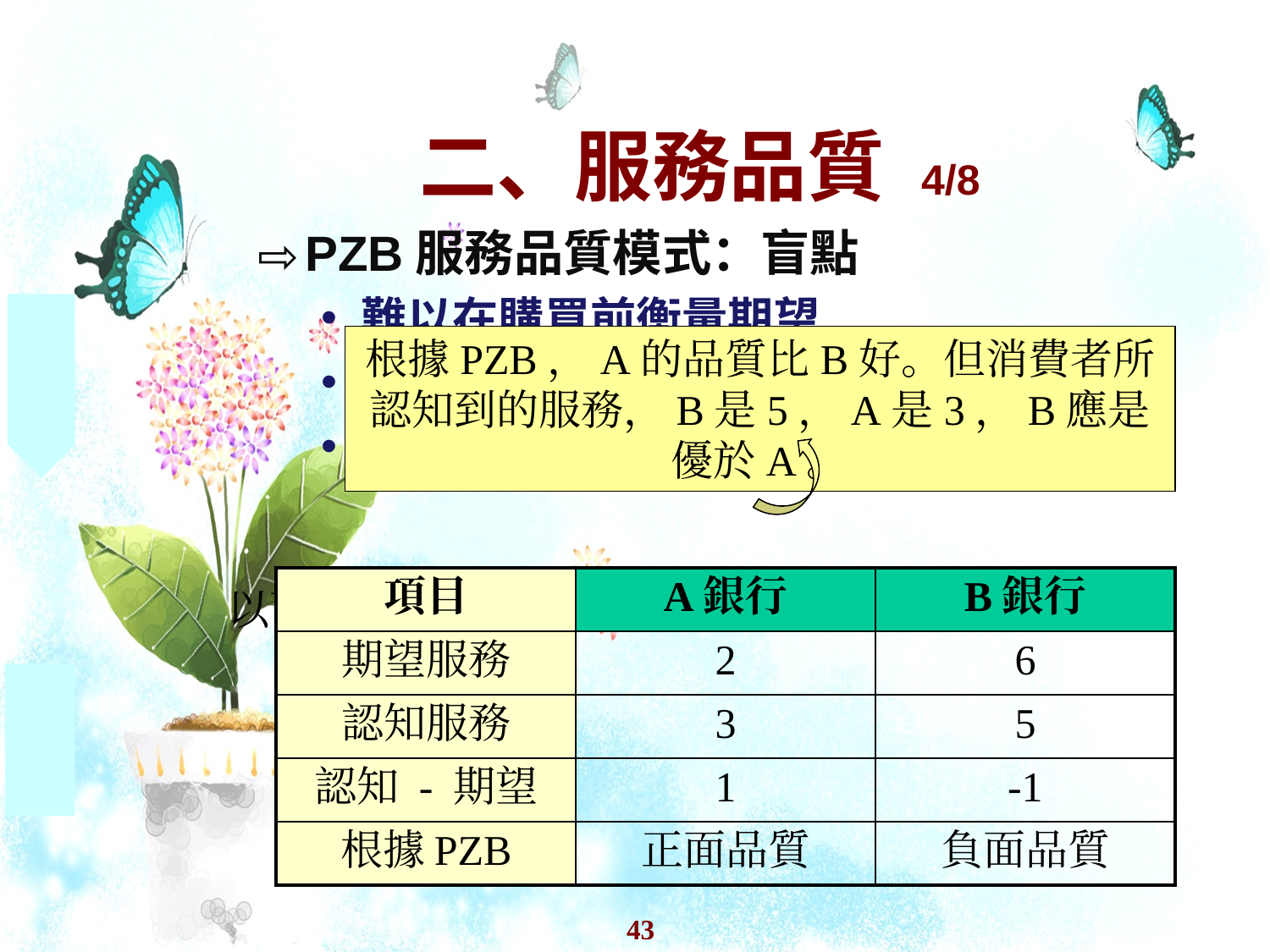

# 二、服務品質 4/8
PZB服務品質模式：盲點
難以在購買前衡量期望
顧客可能無法確知期望
因差值而產生比較的謬誤
根據PZB，A的品質比B好。但消費者所認知到的服務，B是5，A是3，B應是優於A。

| 項目 | A銀行 | B銀行 |
| --- | --- | --- |
| 期望服務 | 2 | 6 |
| 認知服務 | 3 | 5 |
| 認知 - 期望 | 1 | -1 |
| 根據PZB | 正面品質 | 負面品質 |
以下的表格，分數越高代表越好